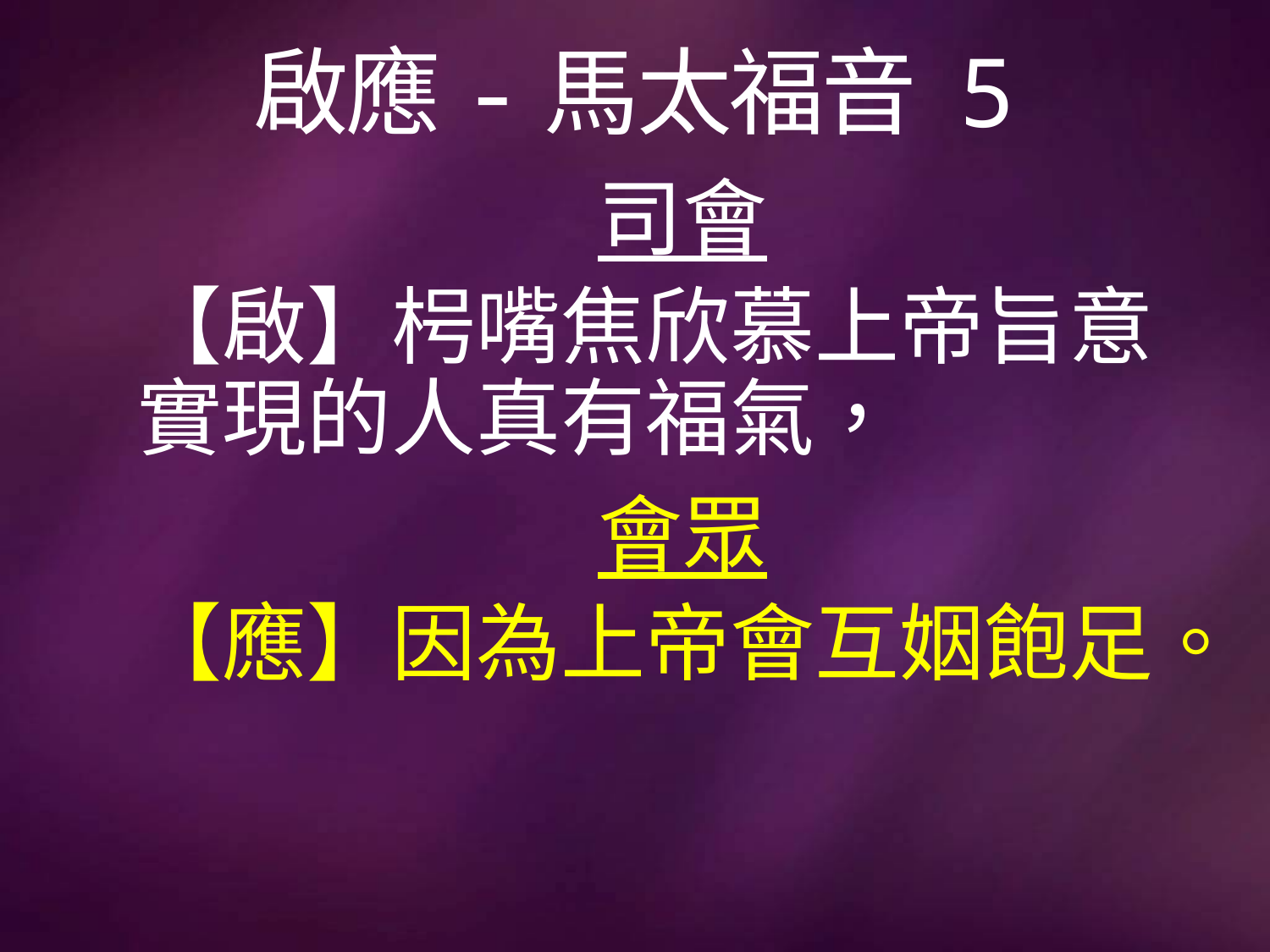

# 啟應-馬太福音 5
司會
【啟】枵嘴焦欣慕上帝旨意實現的人真有福氣，

會眾
【應】因為上帝會互姻飽足。